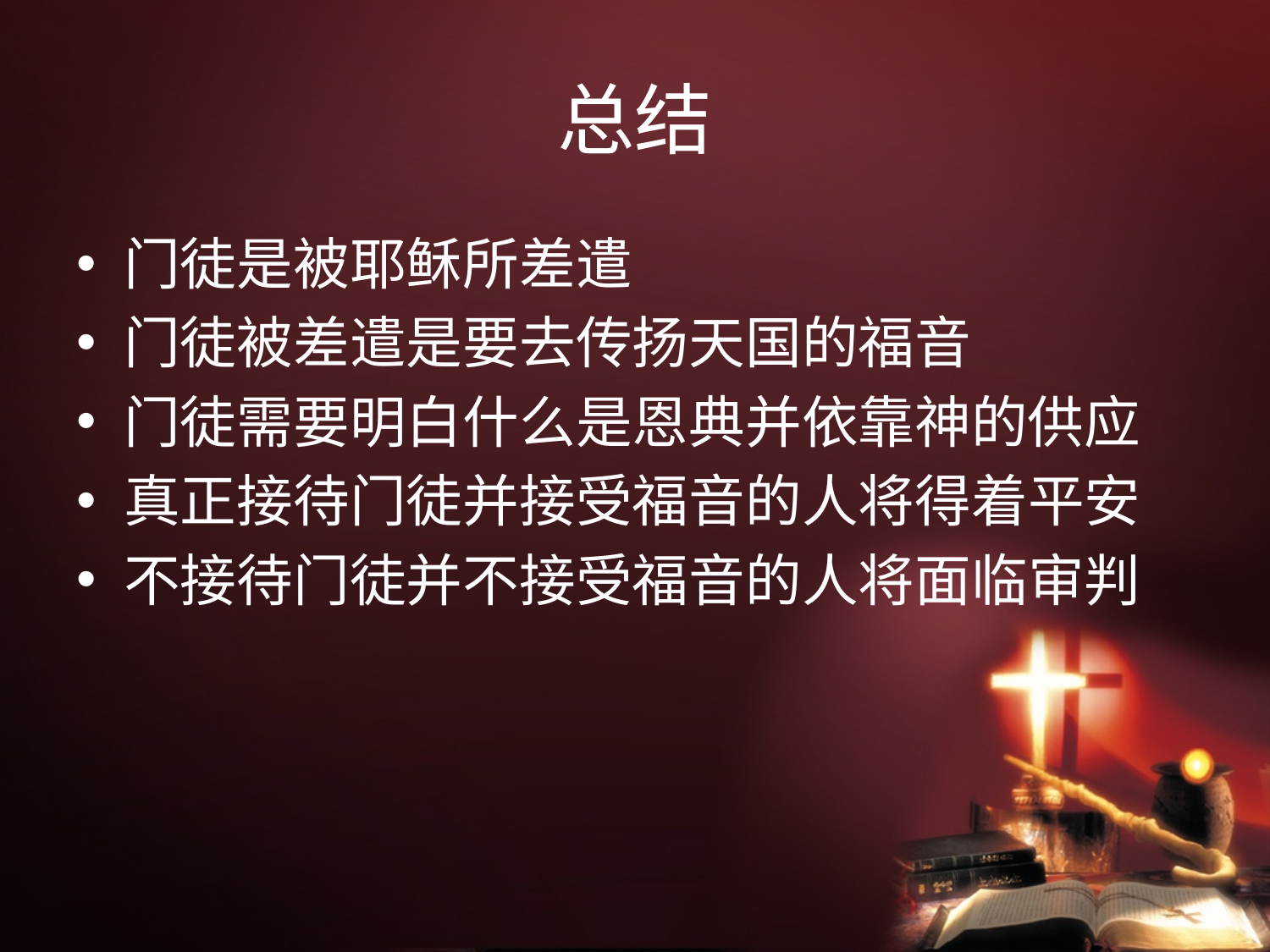

# 总结
门徒是被耶稣所差遣
门徒被差遣是要去传扬天国的福音
门徒需要明白什么是恩典并依靠神的供应
真正接待门徒并接受福音的人将得着平安
不接待门徒并不接受福音的人将面临审判